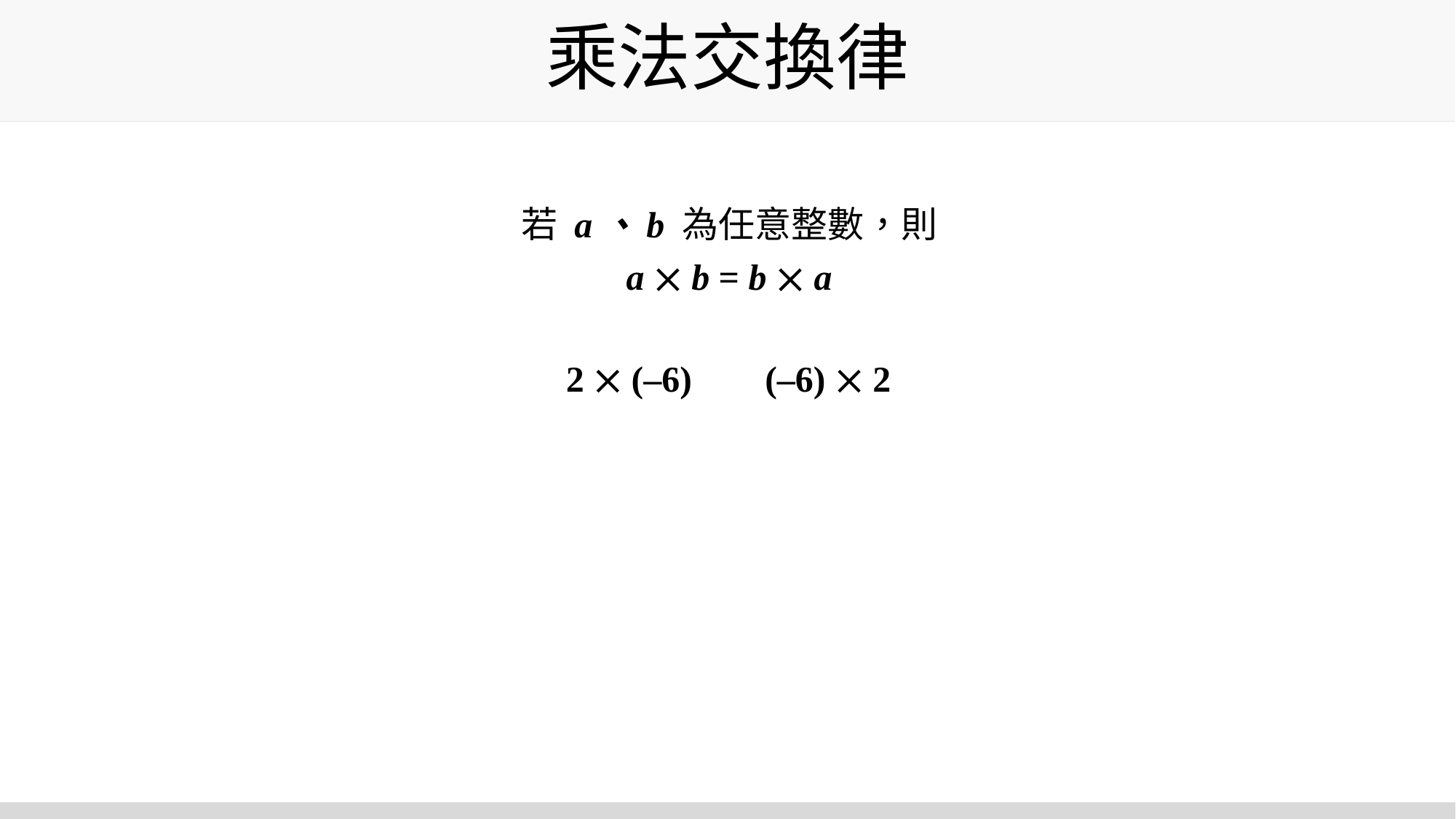

# 乘法交換律
若 a、b 為任意整數，則
a × b = b × a
2 × (–6)        (–6) × 2